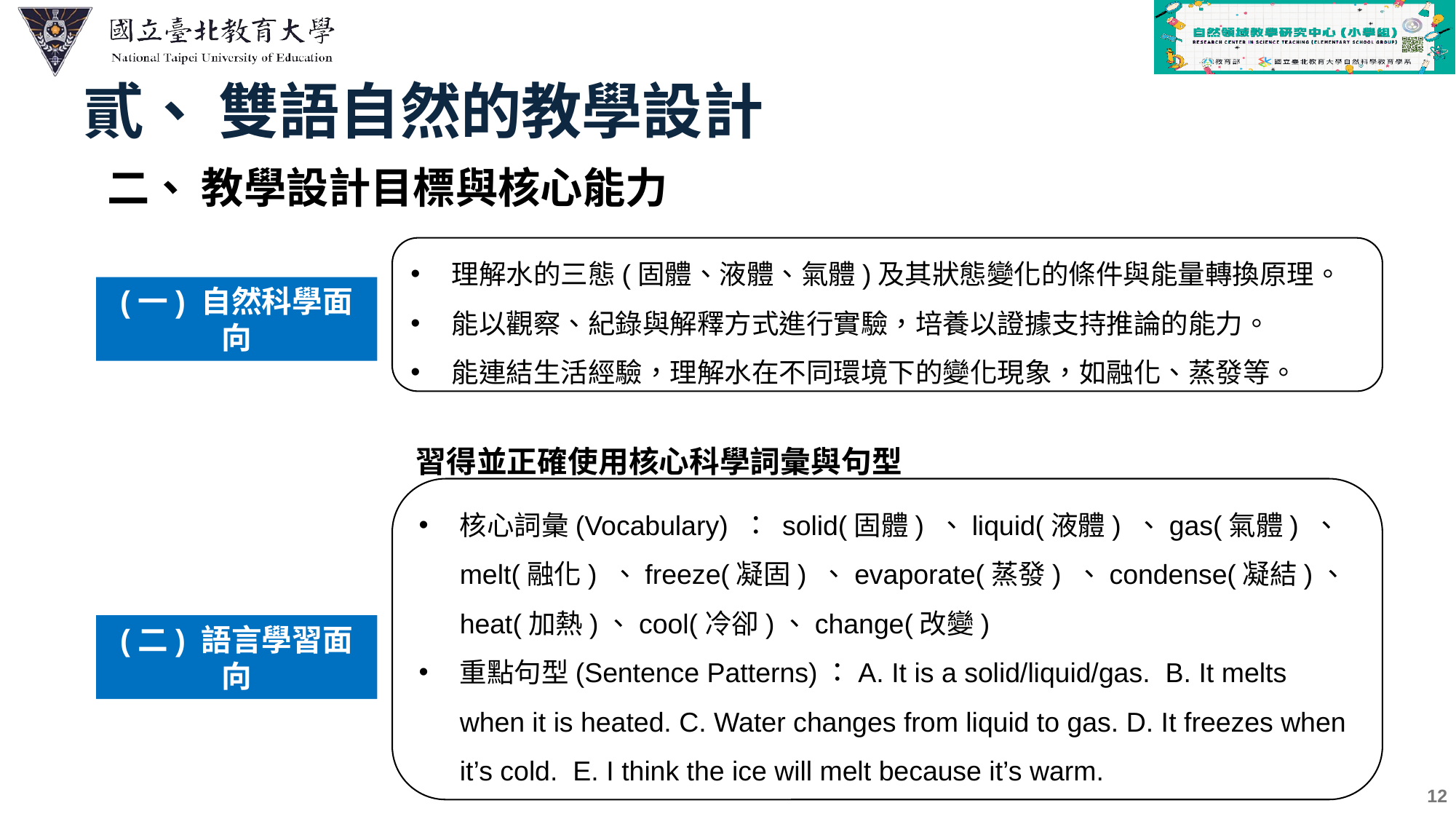

貳、 雙語自然的教學設計
二、 教學設計目標與核心能力
理解水的三態(固體、液體、氣體)及其狀態變化的條件與能量轉換原理。
能以觀察、紀錄與解釋方式進行實驗，培養以證據支持推論的能力。
能連結生活經驗，理解水在不同環境下的變化現象，如融化、蒸發等。
(一) 自然科學面向
習得並正確使用核心科學詞彙與句型
核心詞彙(Vocabulary) ： solid(固體) 、liquid(液體) 、gas(氣體) 、melt(融化) 、freeze(凝固) 、evaporate(蒸發) 、condense(凝結)、heat(加熱)、cool(冷卻)、change(改變)
重點句型(Sentence Patterns)：A. It is a solid/liquid/gas.  B. It melts when it is heated. C. Water changes from liquid to gas. D. It freezes when it’s cold.  E. I think the ice will melt because it’s warm.
(二) 語言學習面向
12